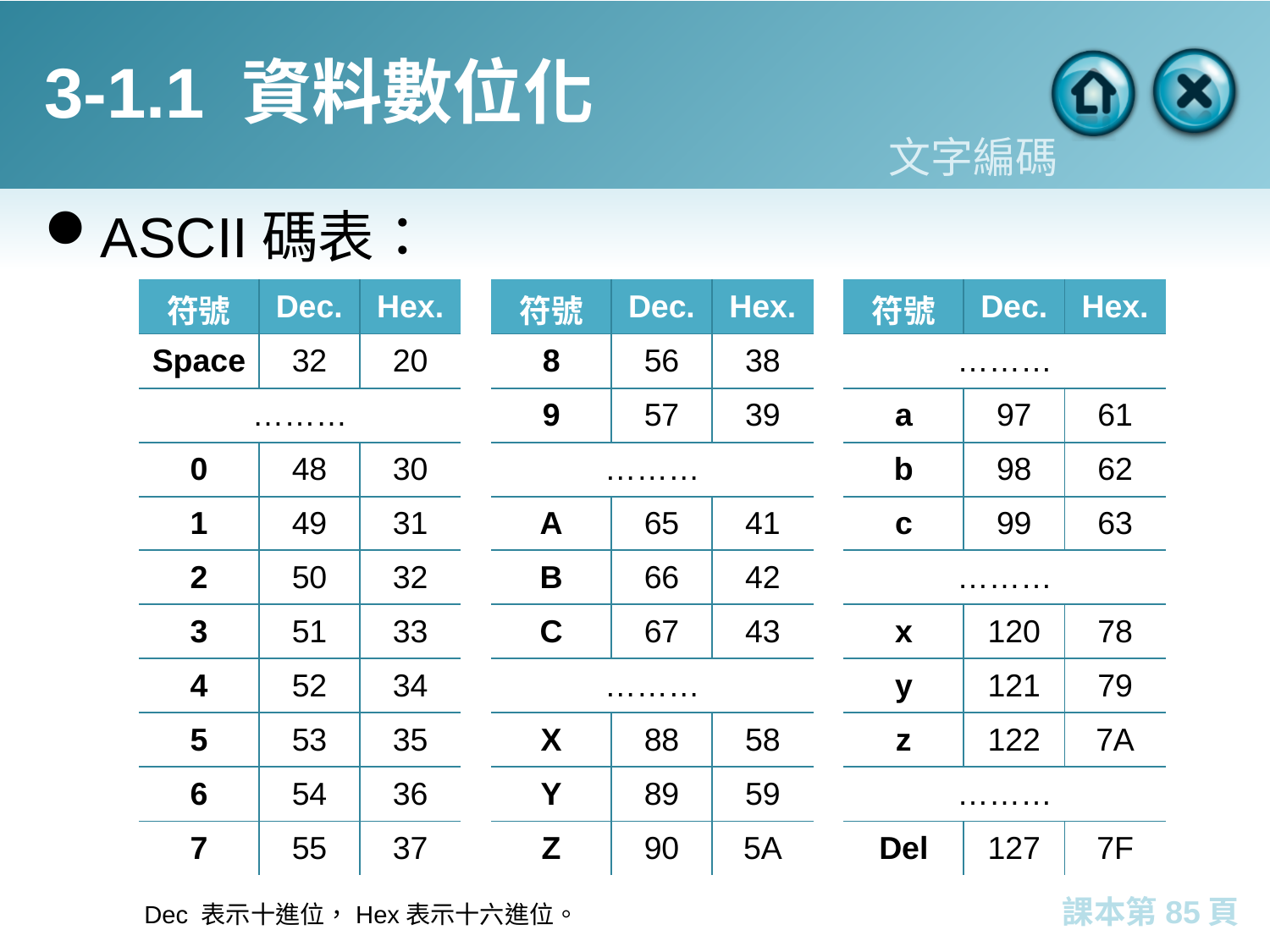

# 3-1.1 資料數位化
文字編碼
ASCII碼表：
| 符號 | Dec. | Hex. |  | 符號 | Dec. | Hex. |  | 符號 | Dec. | Hex. |
| --- | --- | --- | --- | --- | --- | --- | --- | --- | --- | --- |
| Space | 32 | 20 |  | 8 | 56 | 38 |  | ……… |  |  |
| ……… |  |  |  | 9 | 57 | 39 |  | a | 97 | 61 |
| 0 | 48 | 30 |  | ……… |  |  |  | b | 98 | 62 |
| 1 | 49 | 31 |  | A | 65 | 41 |  | c | 99 | 63 |
| 2 | 50 | 32 |  | B | 66 | 42 |  | ……… |  |  |
| 3 | 51 | 33 |  | C | 67 | 43 |  | x | 120 | 78 |
| 4 | 52 | 34 |  | ……… |  |  |  | y | 121 | 79 |
| 5 | 53 | 35 |  | X | 88 | 58 |  | z | 122 | 7A |
| 6 | 54 | 36 |  | Y | 89 | 59 |  | ……… |  |  |
| 7 | 55 | 37 |  | Z | 90 | 5A |  | Del | 127 | 7F |
課本第85頁
Dec 表示十進位，Hex表示十六進位。